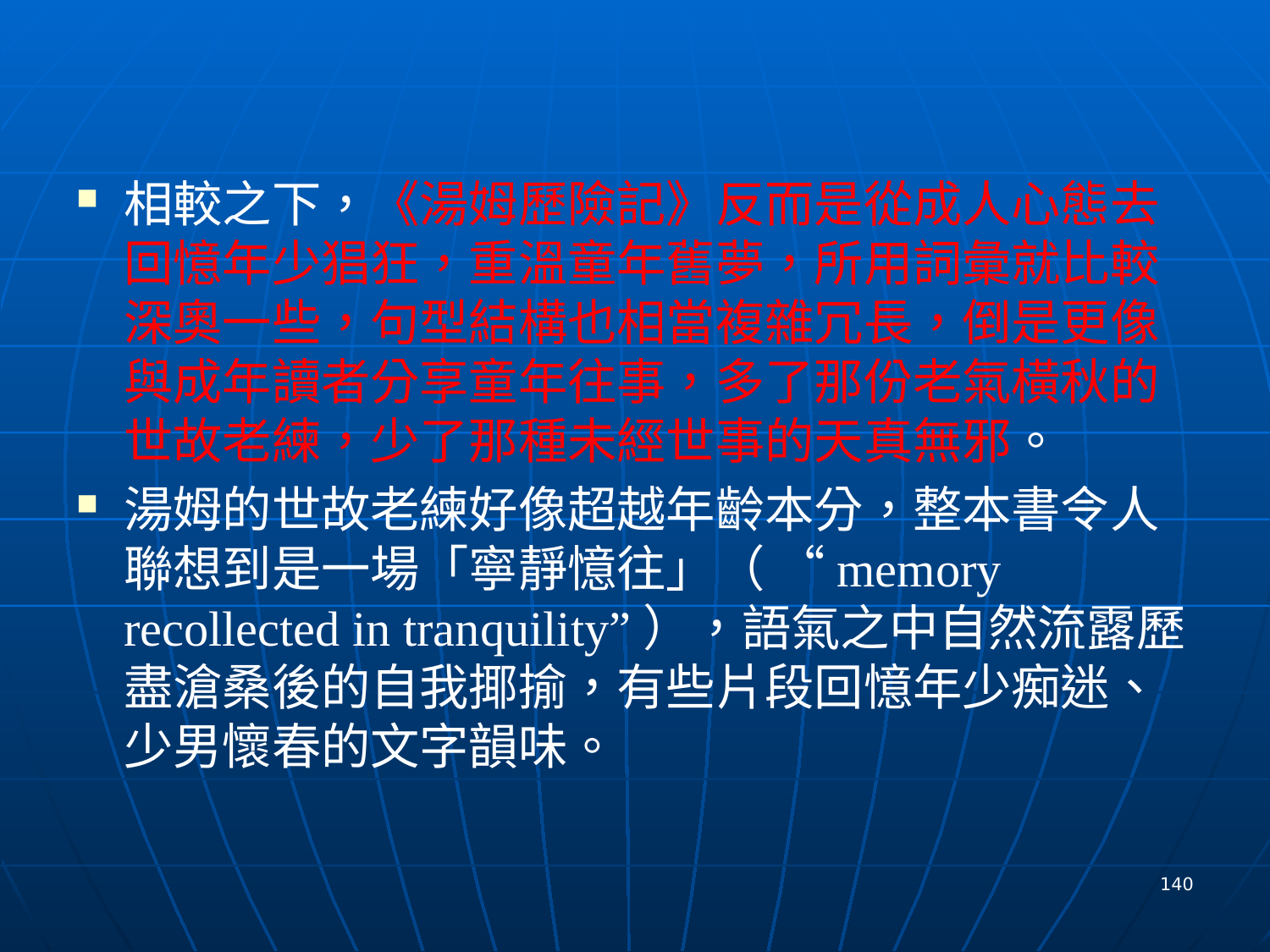

#
相較之下，《湯姆歷險記》反而是從成人心態去回憶年少猖狂，重溫童年舊夢，所用詞彙就比較深奧一些，句型結構也相當複雜冗長，倒是更像與成年讀者分享童年往事，多了那份老氣橫秋的世故老練，少了那種未經世事的天真無邪。
湯姆的世故老練好像超越年齡本分，整本書令人聯想到是一場「寧靜憶往」（ “memory recollected in tranquility”），語氣之中自然流露歷盡滄桑後的自我揶揄，有些片段回憶年少痴迷、少男懷春的文字韻味。

140